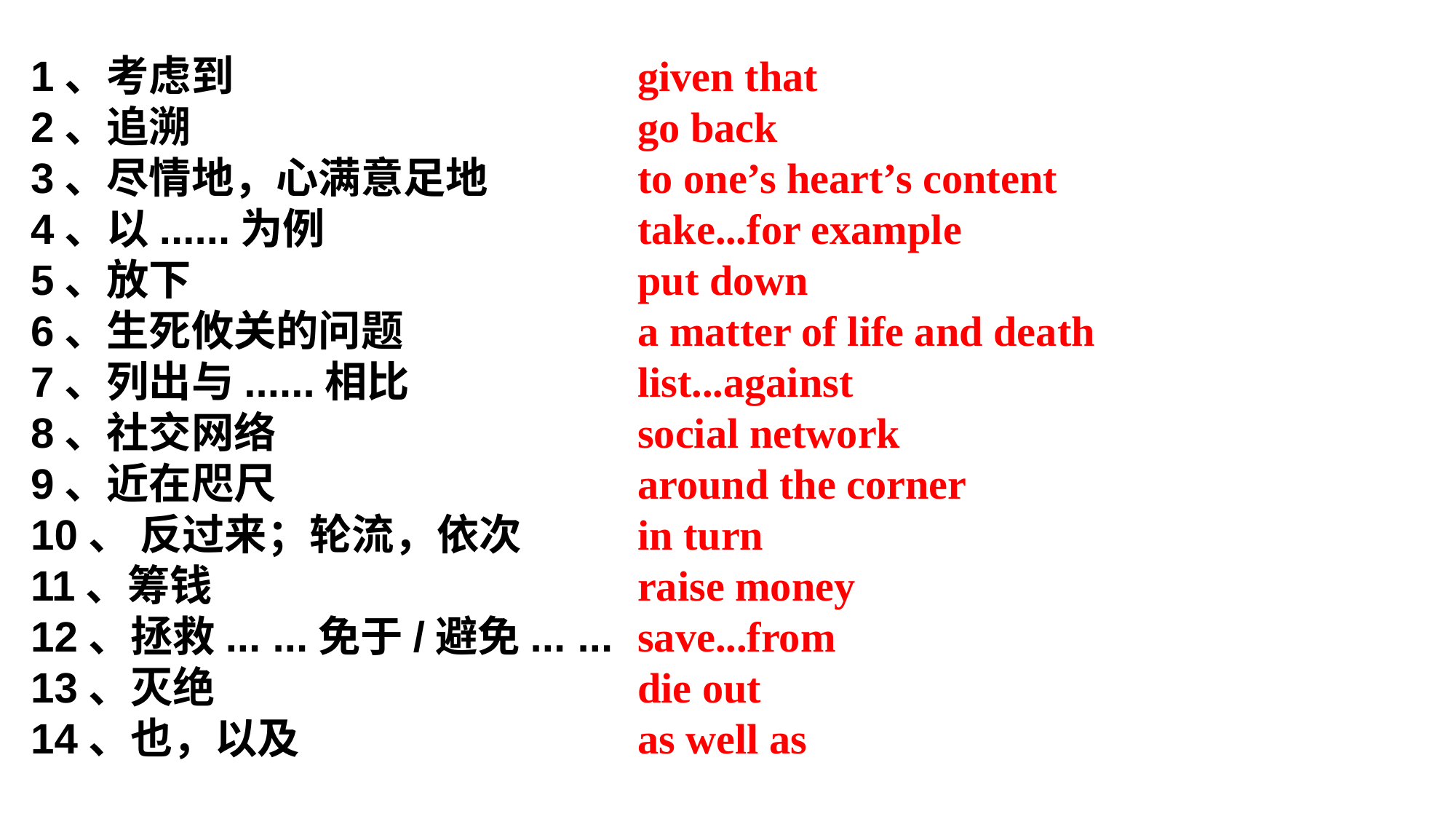

1、考虑到
2、追溯
3、尽情地，心满意足地
4、以......为例
5、放下
6、生死攸关的问题
7、列出与......相比
8、社交网络
9、近在咫尺
10、 反过来；轮流，依次
11、筹钱
12、拯救... ...免于/避免... ...
13、灭绝
14、也，以及
given that
go back
to one’s heart’s content
take...for example
put down
a matter of life and death
list...against
social network
around the corner
in turn
raise money
save...from
die out
as well as